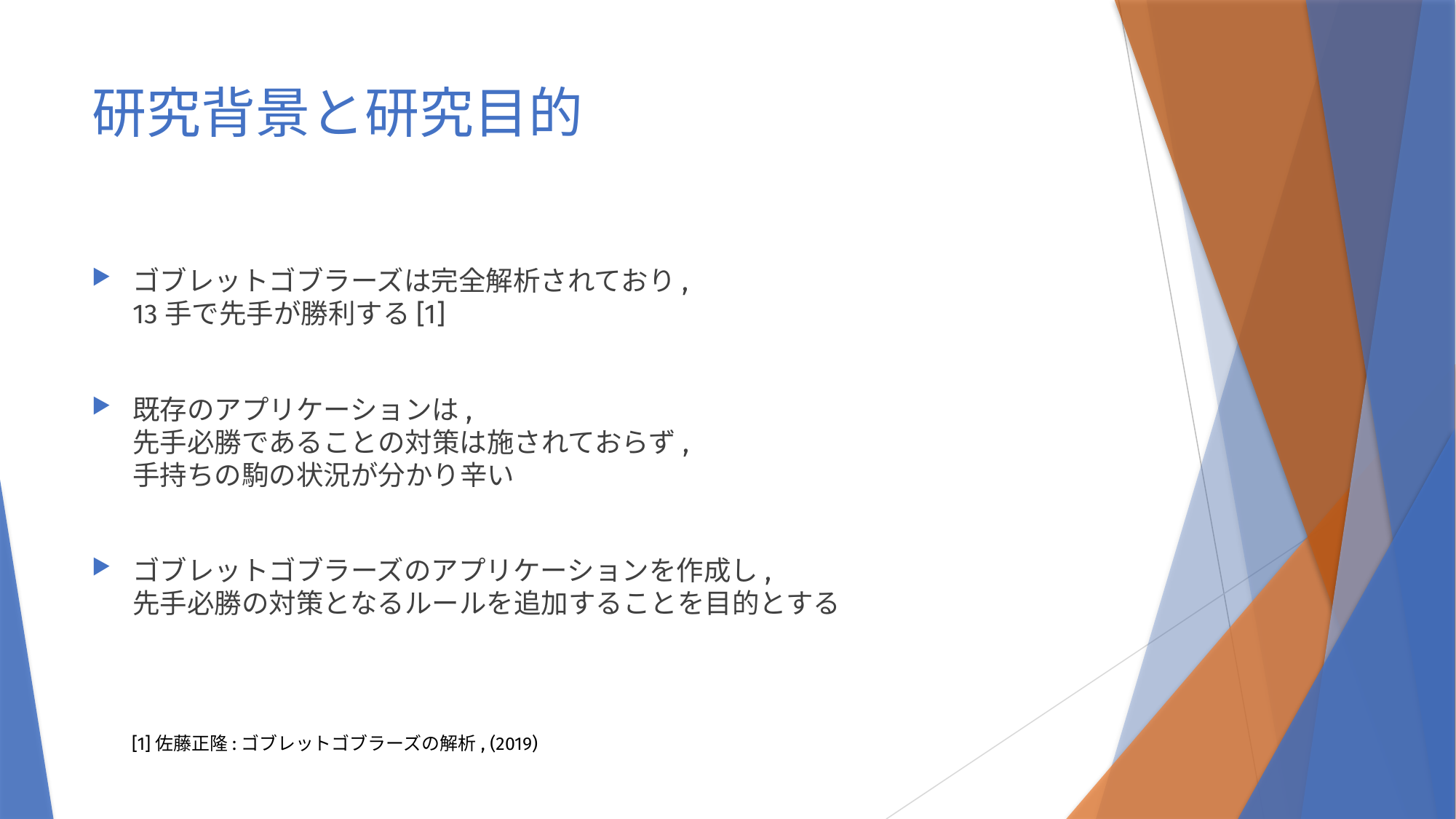

# 研究背景と研究目的
ゴブレットゴブラーズは完全解析されており,
13手で先手が勝利する[1]

既存のアプリケーションは,
先手必勝であることの対策は施されておらず,
手持ちの駒の状況が分かり辛い

ゴブレットゴブラーズのアプリケーションを作成し,
先手必勝の対策となるルールを追加することを目的とする
[1]佐藤正隆:ゴブレットゴブラーズの解析, (2019)